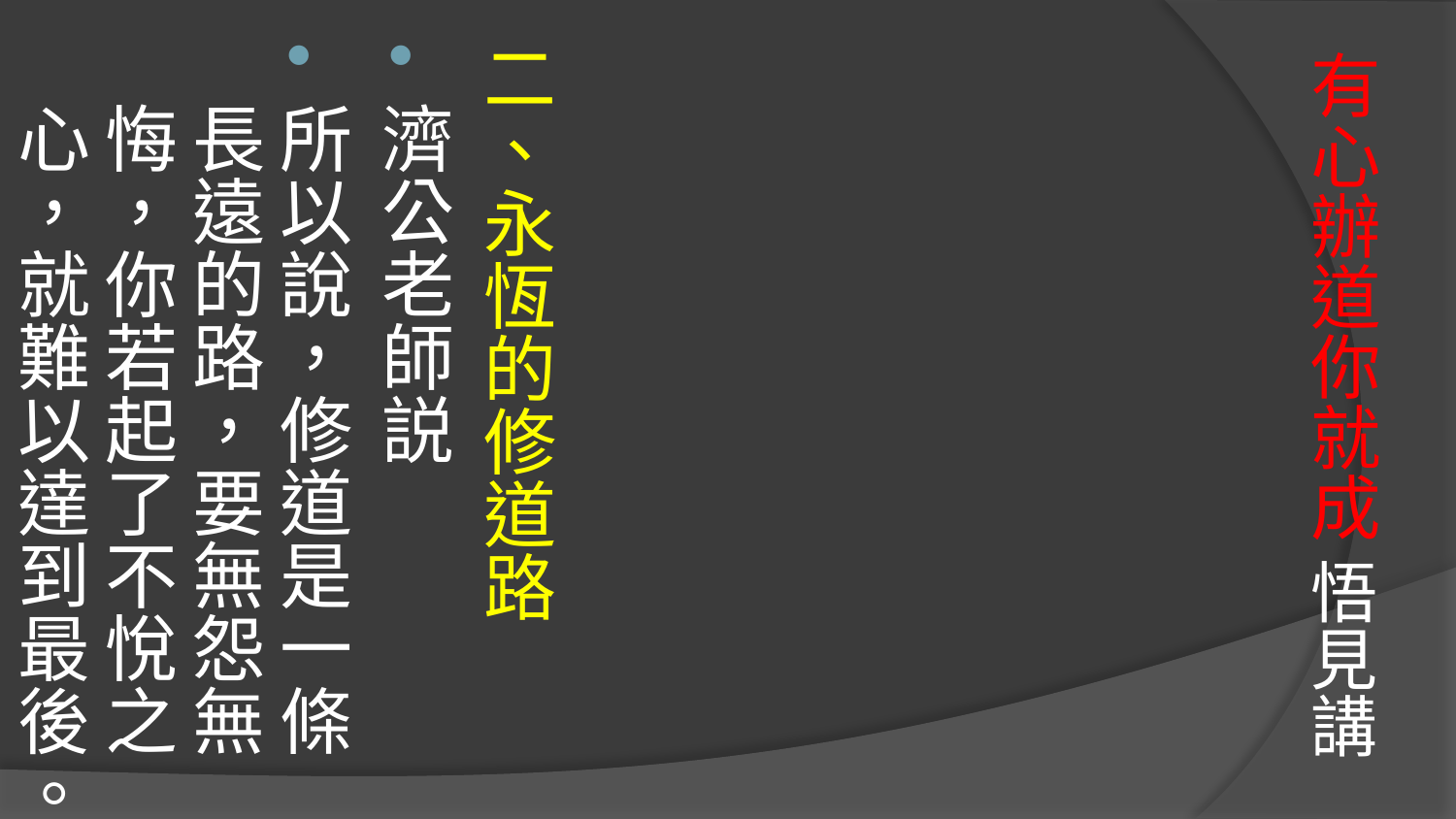

二、永恆的修道路
濟公老師説
所以說，修道是一條長遠的路，要無怨無悔，你若起了不悅之心，就難以達到最後。
# 有心辦道你就成 悟見講